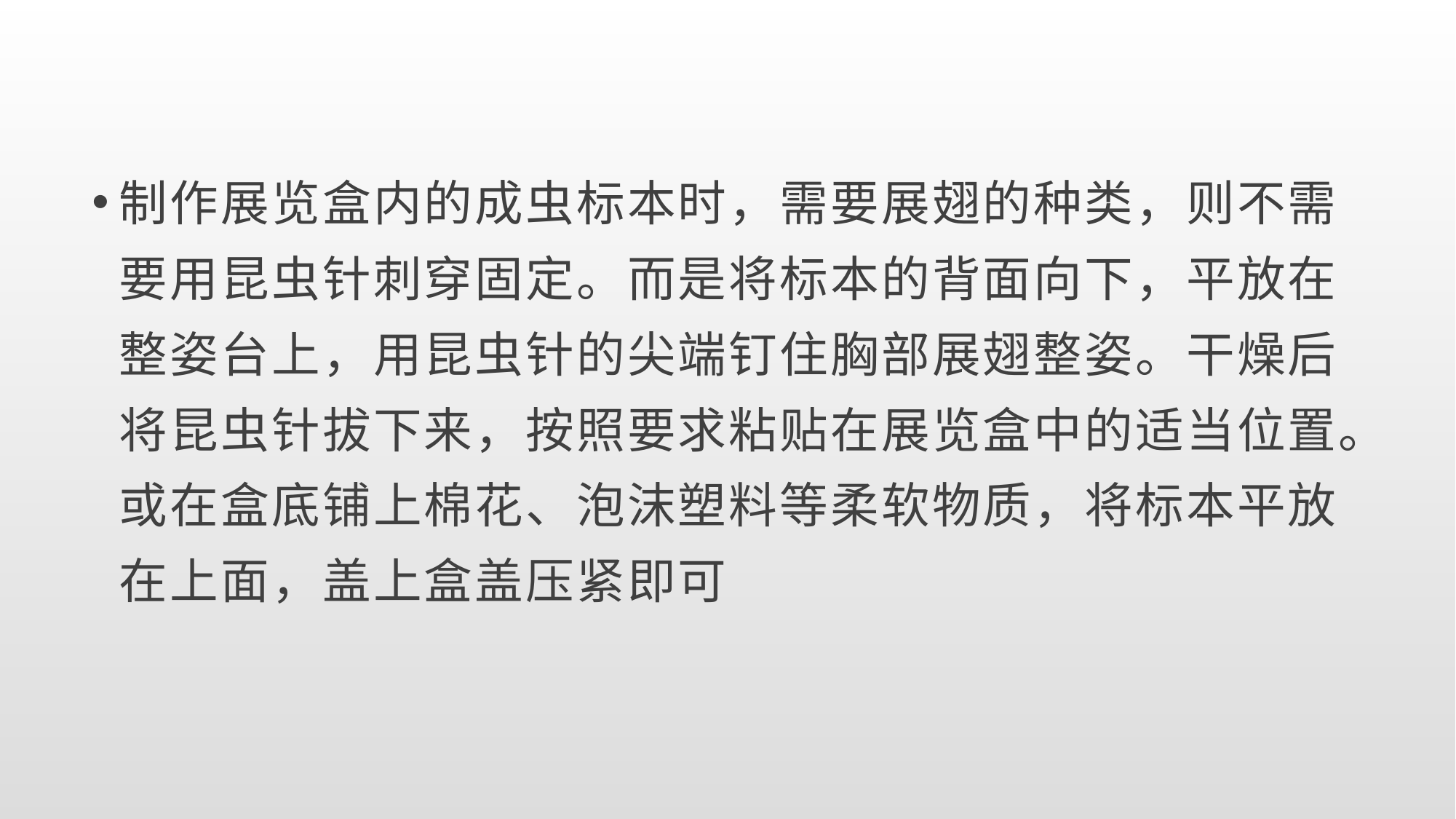

#
制作展览盒内的成虫标本时，需要展翅的种类，则不需要用昆虫针刺穿固定。而是将标本的背面向下，平放在整姿台上，用昆虫针的尖端钉住胸部展翅整姿。干燥后将昆虫针拔下来，按照要求粘贴在展览盒中的适当位置。或在盒底铺上棉花、泡沫塑料等柔软物质，将标本平放在上面，盖上盒盖压紧即可